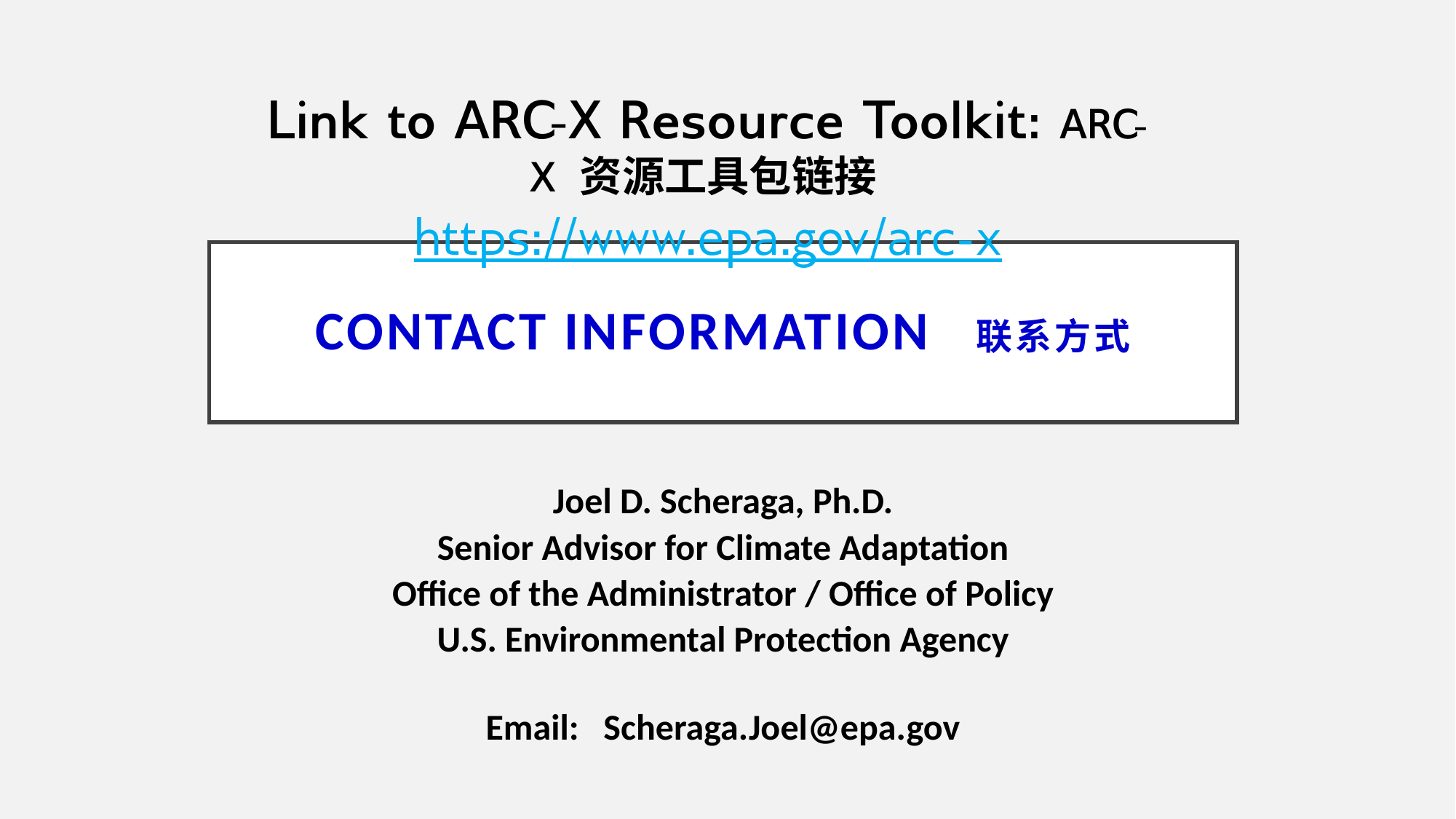

Link to ARC-X Resource Toolkit: ARC-X 资源工具包链接
https://www.epa.gov/arc-x

Contact Information  联系方式

Joel D. Scheraga, Ph.D.
Senior Advisor for Climate Adaptation
Office of the Administrator / Office of Policy
U.S. Environmental Protection Agency

Email:   Scheraga.Joel@epa.gov